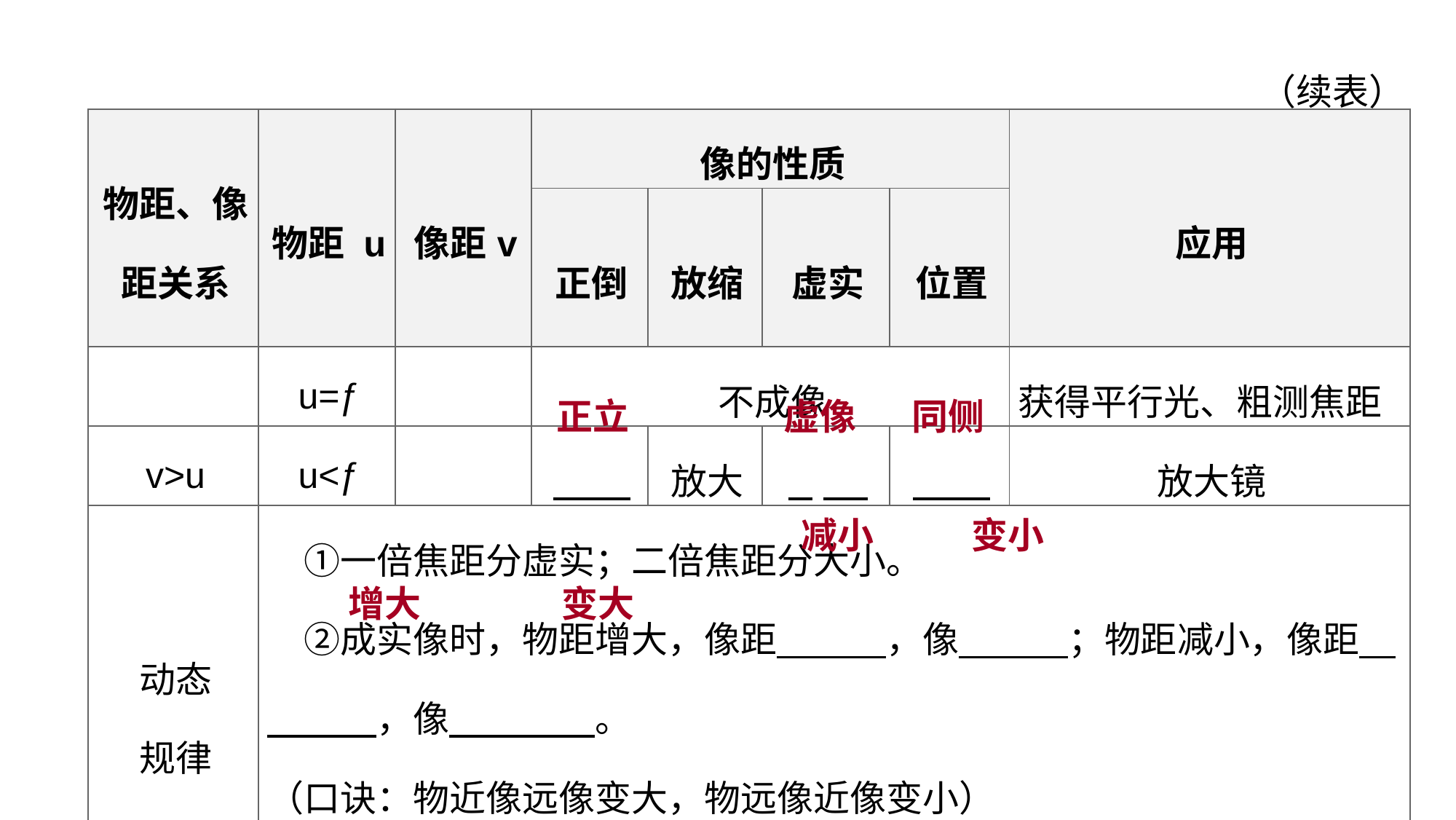

（续表）
| 物距、像距关系 | 物距 u | 像距v | 像的性质 |  |  |  | 应用 |
| --- | --- | --- | --- | --- | --- | --- | --- |
|  |  |  | 正倒 | 放缩 | 虚实 | 位置 |  |
|  | u=ƒ |  | 不成像 |  |  |  | 获得平行光、粗测焦距 |
| v>u | u<ƒ |  |  | 放大 |  |  | 放大镜 |
| 动态 规律 | ①一倍焦距分虚实；二倍焦距分大小。 　②成实像时，物距增大，像距　　　，像　　　；物距减小，像距　　　　，像　　　　。 （口诀：物近像远像变大，物远像近像变小）  　③凸透镜无论成实像还是虚像，都是物体越靠近焦点，所成的像越大 |  |  |  |  |  |  |
教材梳理 夯实基础
正立
虚像
同侧
减小
变小
增大
变大